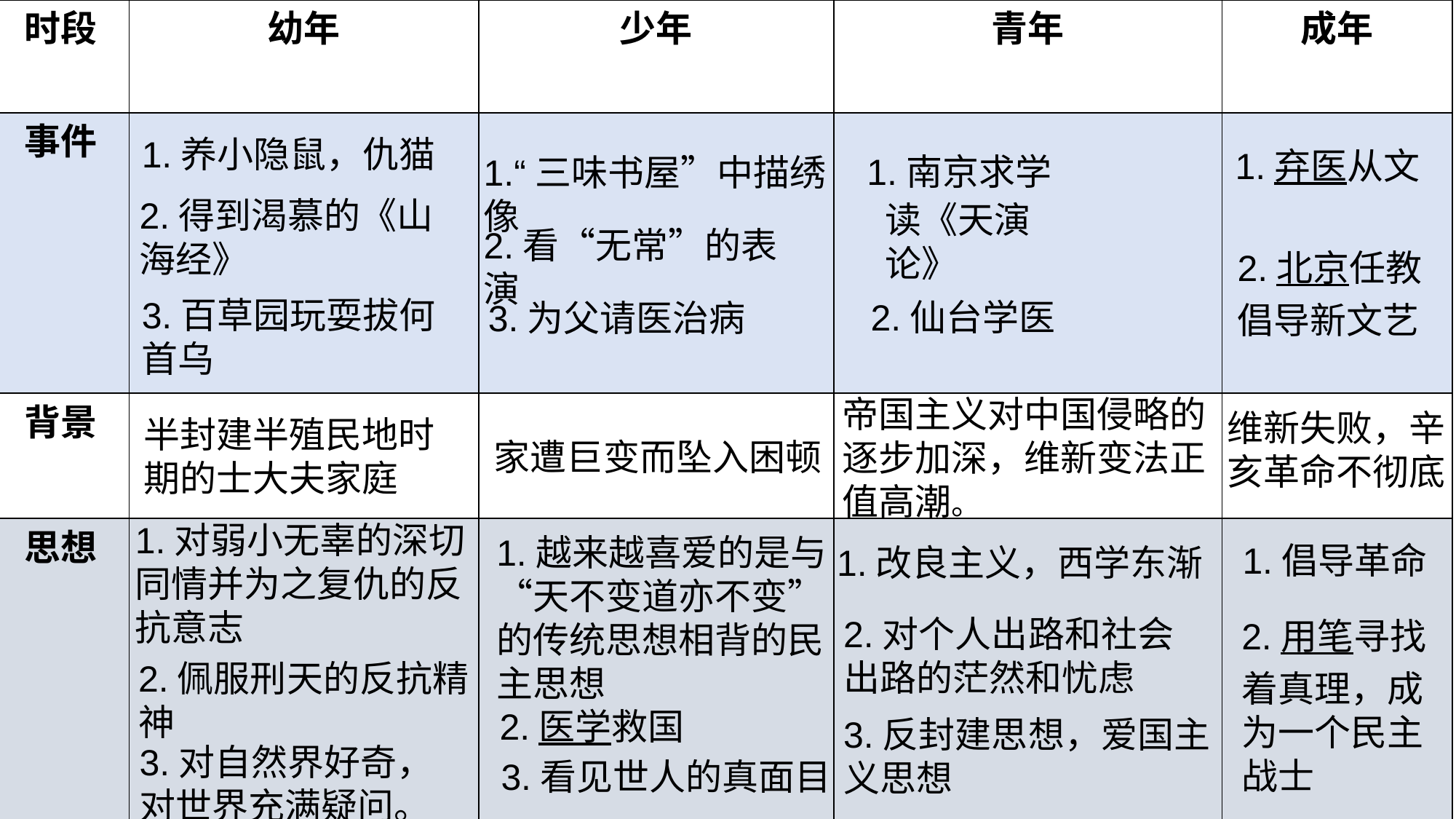

| 时段 | 幼年 | 少年 | 青年 | 成年 |
| --- | --- | --- | --- | --- |
| 事件 |  |  |  |  |
| 背景 |  |  |  |  |
| 思想 |  |  |  |  |
1.养小隐鼠，仇猫
1.弃医从文
1.南京求学
1.“三味书屋”中描绣像
2.得到渴慕的《山海经》
读《天演论》
2.看“无常”的表演
2.北京任教倡导新文艺
3.百草园玩耍拔何首乌
2.仙台学医
3.为父请医治病
帝国主义对中国侵略的逐步加深，维新变法正值高潮。
维新失败，辛亥革命不彻底
半封建半殖民地时期的士大夫家庭
家遭巨变而坠入困顿
1.对弱小无辜的深切同情并为之复仇的反抗意志
1.越来越喜爱的是与“天不变道亦不变”的传统思想相背的民主思想
1.倡导革命
1.改良主义，西学东渐
2.对个人出路和社会出路的茫然和忧虑
2.用笔寻找着真理，成为一个民主战士
2.佩服刑天的反抗精神
2.医学救国
3.反封建思想，爱国主义思想
3.对自然界好奇，对世界充满疑问。
3.看见世人的真面目